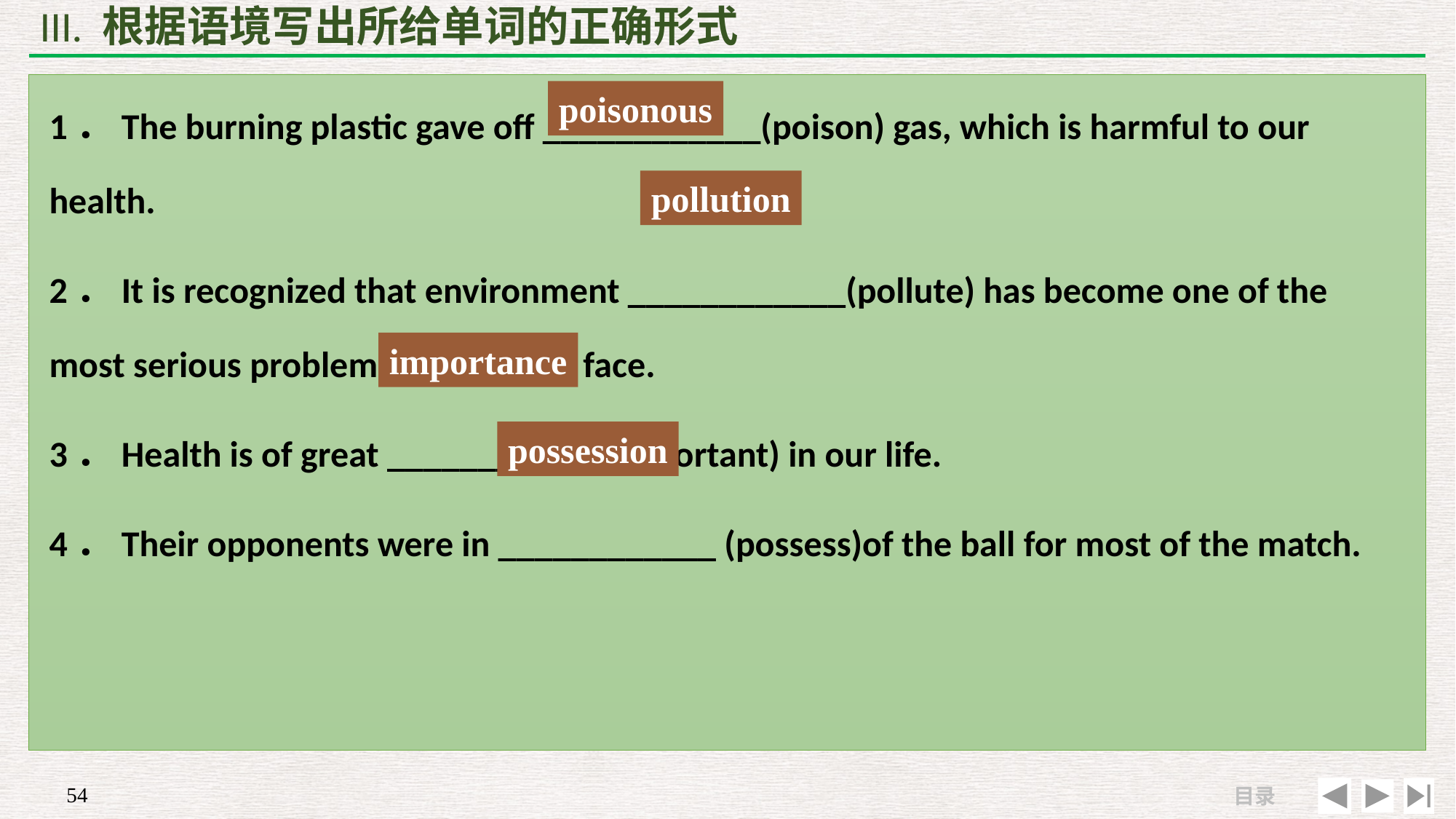

# III. 根据语境写出所给单词的正确形式
1．The burning plastic gave off ____________(poison) gas, which is harmful to our health.
2．It is recognized that environment ____________(pollute) has become one of the most serious problems that people face.
3．Health is of great ____________(important) in our life.
4．Their opponents were in ____________ (possess)of the ball for most of the match.

poisonous
pollution
importance
possession